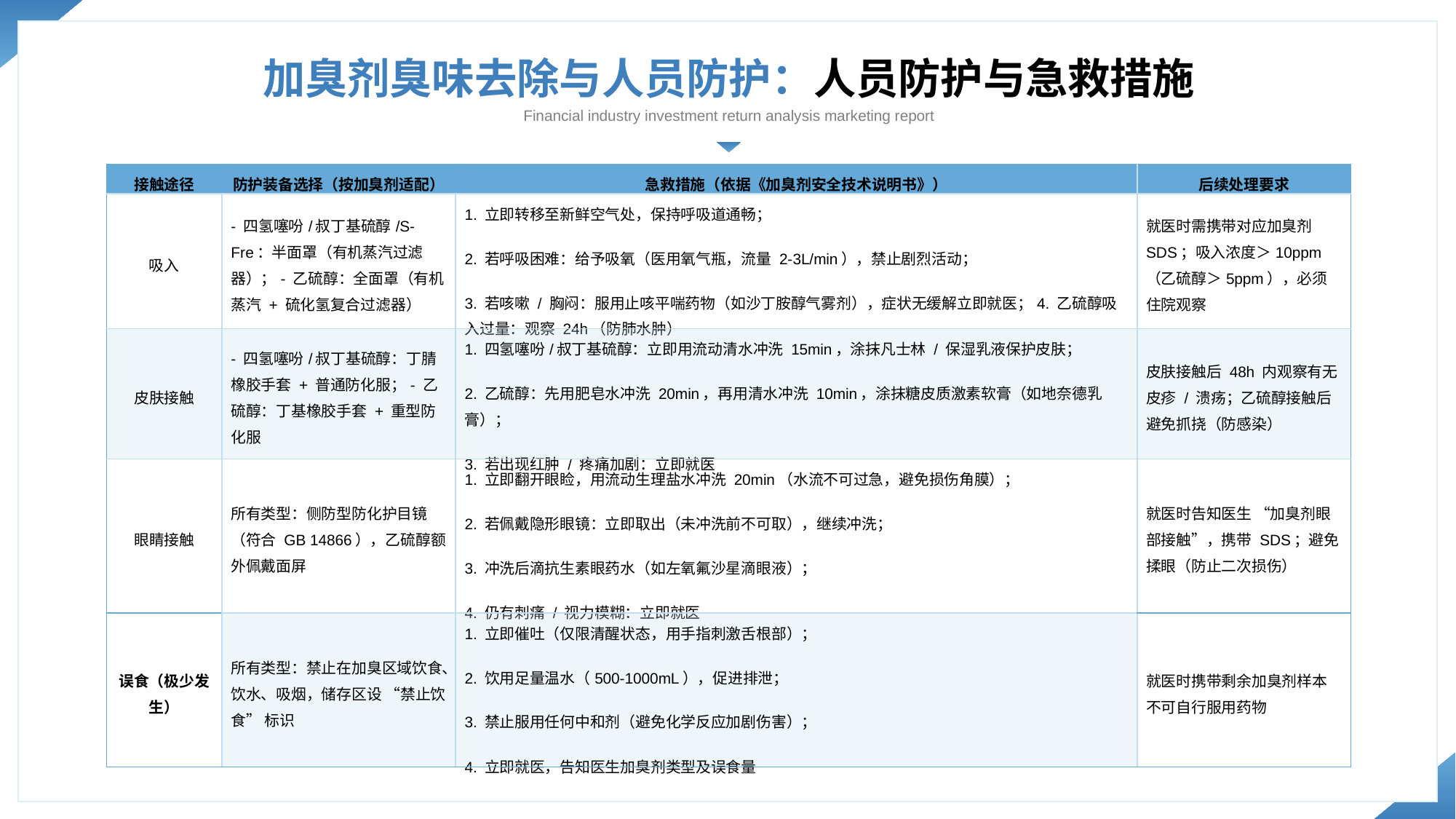

加臭剂臭味去除与人员防护：人员防护与急救措施
Financial industry investment return analysis marketing report

| 接触途径 | 防护装备选择（按加臭剂适配） | 急救措施（依据《加臭剂安全技术说明书》） | 后续处理要求 |
| --- | --- | --- | --- |
| 吸入 | - 四氢噻吩/叔丁基硫醇/S-Fre：半面罩（有机蒸汽过滤器）；- 乙硫醇：全面罩（有机蒸汽 + 硫化氢复合过滤器） | 1. 立即转移至新鲜空气处，保持呼吸道通畅； 2. 若呼吸困难：给予吸氧（医用氧气瓶，流量 2-3L/min），禁止剧烈活动； 3. 若咳嗽 / 胸闷：服用止咳平喘药物（如沙丁胺醇气雾剂），症状无缓解立即就医；4. 乙硫醇吸入过量：观察 24h（防肺水肿） | 就医时需携带对应加臭剂 SDS；吸入浓度＞10ppm（乙硫醇＞5ppm），必须住院观察 |
| 皮肤接触 | - 四氢噻吩/叔丁基硫醇：丁腈橡胶手套 + 普通防化服；- 乙硫醇：丁基橡胶手套 + 重型防化服 | 1. 四氢噻吩/叔丁基硫醇：立即用流动清水冲洗 15min，涂抹凡士林 / 保湿乳液保护皮肤； 2. 乙硫醇：先用肥皂水冲洗 20min，再用清水冲洗 10min，涂抹糖皮质激素软膏（如地奈德乳膏）； 3. 若出现红肿 / 疼痛加剧：立即就医 | 皮肤接触后 48h 内观察有无皮疹 / 溃疡；乙硫醇接触后避免抓挠（防感染） |
| 眼睛接触 | 所有类型：侧防型防化护目镜（符合 GB 14866），乙硫醇额外佩戴面屏 | 1. 立即翻开眼睑，用流动生理盐水冲洗 20min（水流不可过急，避免损伤角膜）； 2. 若佩戴隐形眼镜：立即取出（未冲洗前不可取），继续冲洗； 3. 冲洗后滴抗生素眼药水（如左氧氟沙星滴眼液）； 4. 仍有刺痛 / 视力模糊：立即就医 | 就医时告知医生 “加臭剂眼部接触”，携带 SDS；避免揉眼（防止二次损伤） |
| 误食（极少发生） | 所有类型：禁止在加臭区域饮食、饮水、吸烟，储存区设 “禁止饮食” 标识 | 1. 立即催吐（仅限清醒状态，用手指刺激舌根部）； 2. 饮用足量温水（500-1000mL），促进排泄； 3. 禁止服用任何中和剂（避免化学反应加剧伤害）； 4. 立即就医，告知医生加臭剂类型及误食量 | 就医时携带剩余加臭剂样本不可自行服用药物 |
案例 1：针管手动加臭